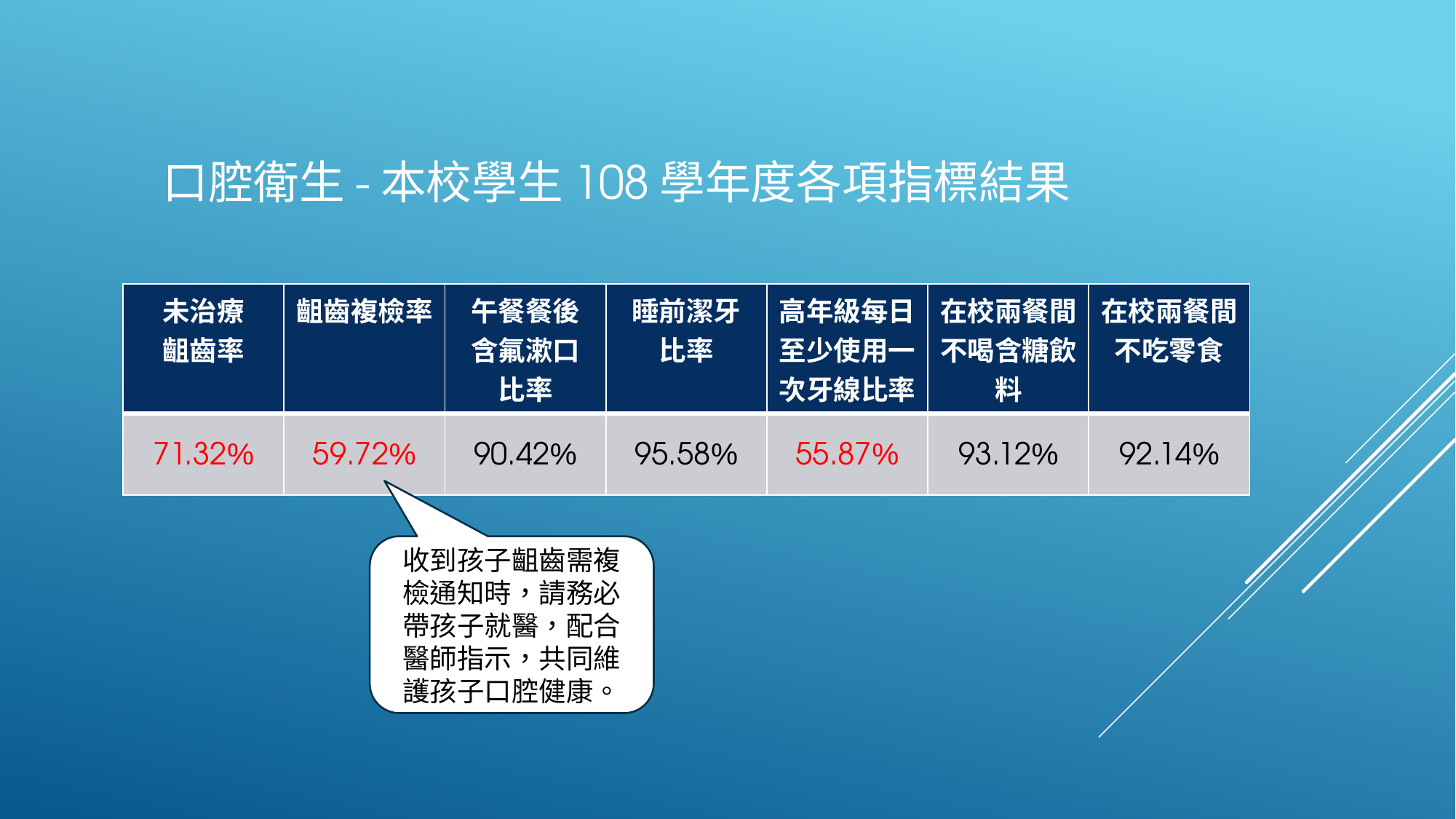

# 口腔衛生-本校學生108學年度各項指標結果
| 未治療 齟齒率 | 齟齒複檢率 | 午餐餐後 含氟漱口 比率 | 睡前潔牙 比率 | 高年級每日至少使用一次牙線比率 | 在校兩餐間不喝含糖飲料 | 在校兩餐間 不吃零食 |
| --- | --- | --- | --- | --- | --- | --- |
| 71.32% | 59.72% | 90.42% | 95.58% | 55.87% | 93.12% | 92.14% |
收到孩子齟齒需複檢通知時，請務必帶孩子就醫，配合醫師指示，共同維護孩子口腔健康。